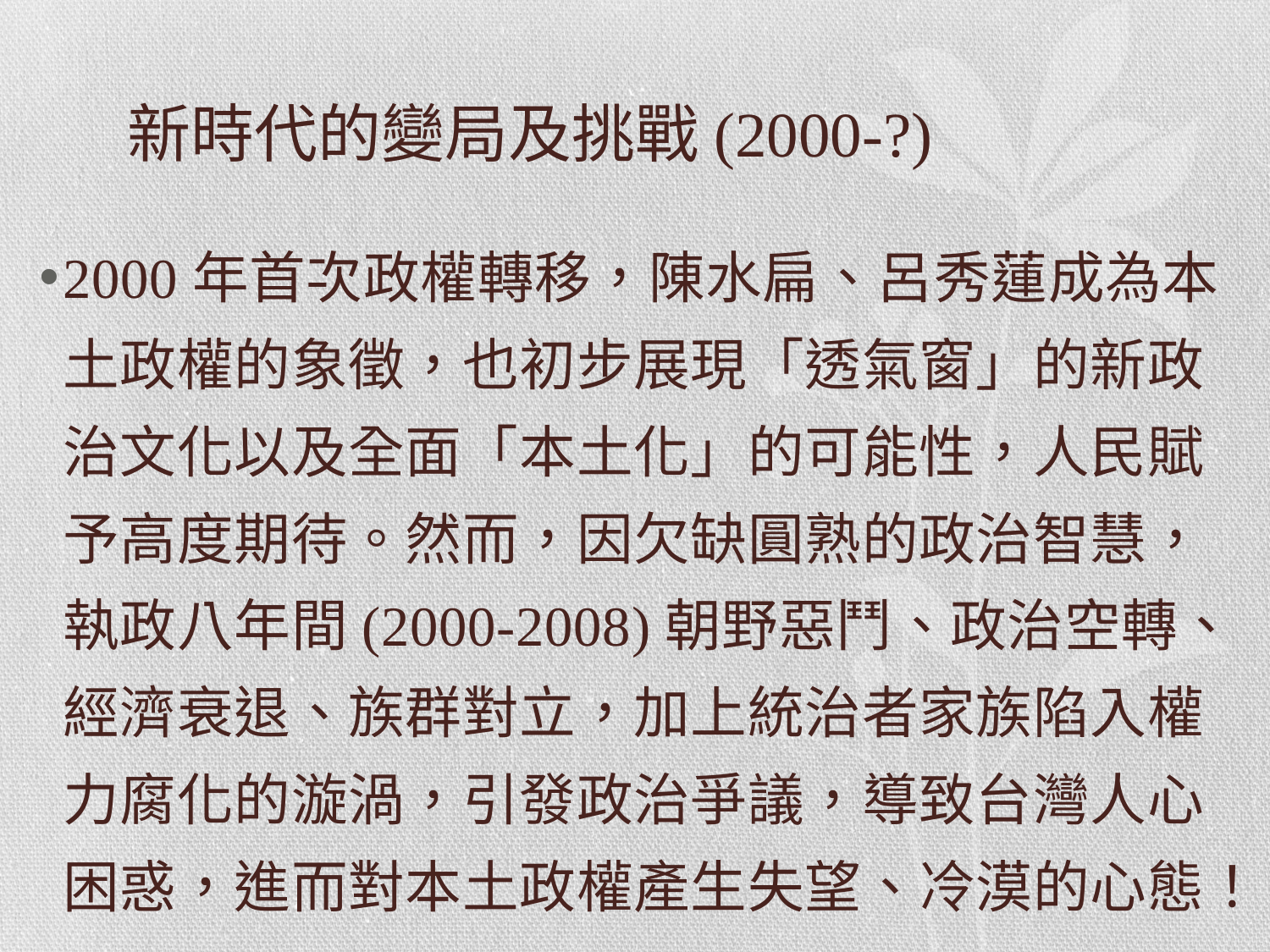

# 新時代的變局及挑戰(2000-?)
2000年首次政權轉移，陳水扁、呂秀蓮成為本土政權的象徵，也初步展現「透氣窗」的新政治文化以及全面「本土化」的可能性，人民賦予高度期待。然而，因欠缺圓熟的政治智慧，執政八年間(2000-2008)朝野惡鬥、政治空轉、經濟衰退、族群對立，加上統治者家族陷入權力腐化的漩渦，引發政治爭議，導致台灣人心困惑，進而對本土政權產生失望、冷漠的心態！